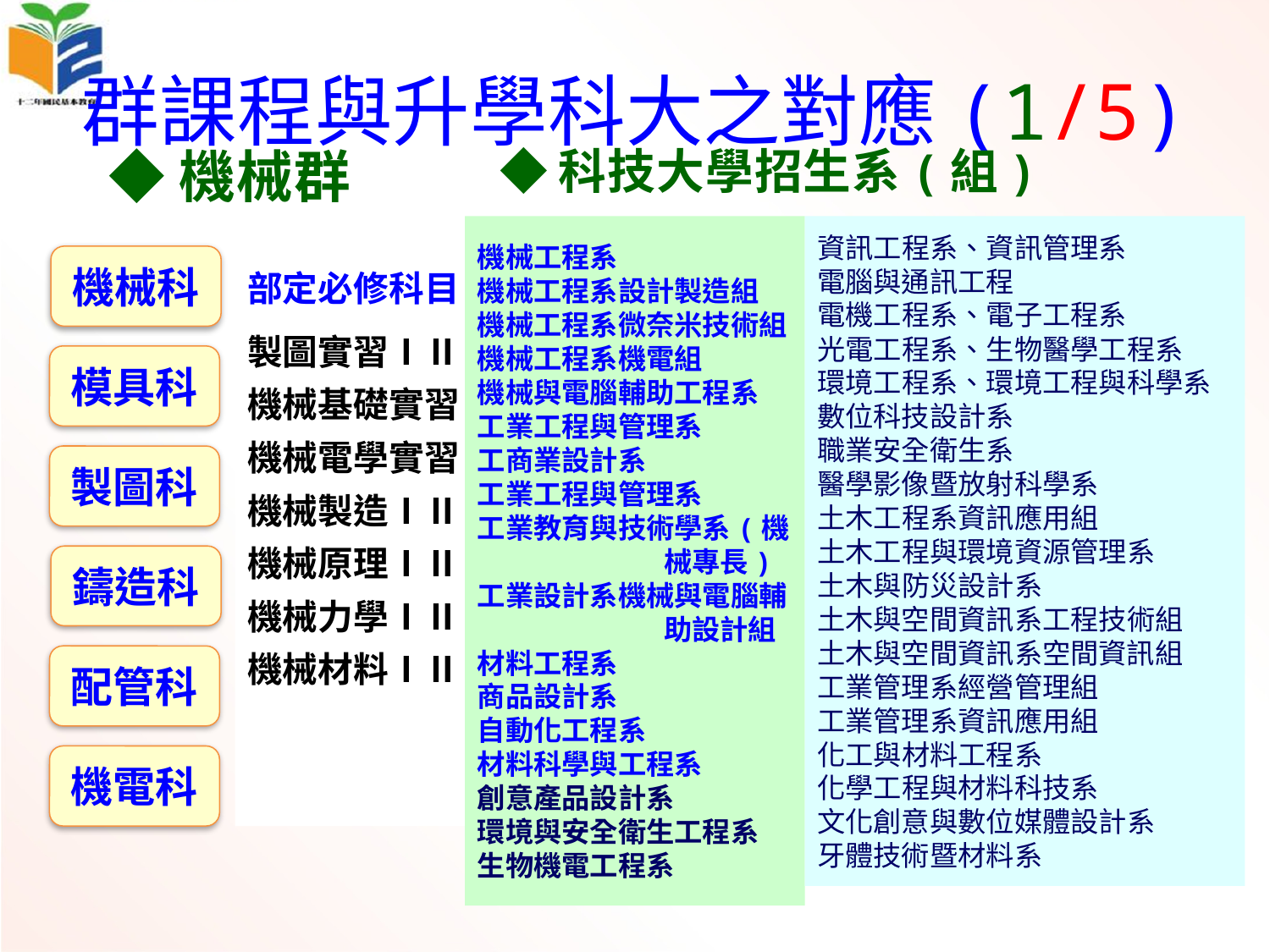

# 群課程與升學科大之對應(1/5)
◆機械群
◆科技大學招生系(組)
機械工程系
機械工程系設計製造組
機械工程系微奈米技術組
機械工程系機電組
機械與電腦輔助工程系
工業工程與管理系
工商業設計系
工業工程與管理系
工業教育與技術學系(機械專長)
工業設計系機械與電腦輔助設計組
材料工程系
商品設計系
自動化工程系
材料科學與工程系
創意產品設計系
環境與安全衛生工程系
生物機電工程系
資訊工程系、資訊管理系
電腦與通訊工程
電機工程系、電子工程系
光電工程系、生物醫學工程系
環境工程系、環境工程與科學系
數位科技設計系
職業安全衛生系
醫學影像暨放射科學系
土木工程系資訊應用組
土木工程與環境資源管理系
土木與防災設計系
土木與空間資訊系工程技術組
土木與空間資訊系空間資訊組
工業管理系經營管理組
工業管理系資訊應用組
化工與材料工程系
化學工程與材料科技系
文化創意與數位媒體設計系
牙體技術暨材料系
部定必修科目
製圖實習ⅠⅡ
機械基礎實習
機械電學實習
機械製造ⅠⅡ
機械原理ⅠⅡ
機械力學ⅠⅡ
機械材料ⅠⅡ

機械科
模具科
製圖科
鑄造科
配管科
機電科